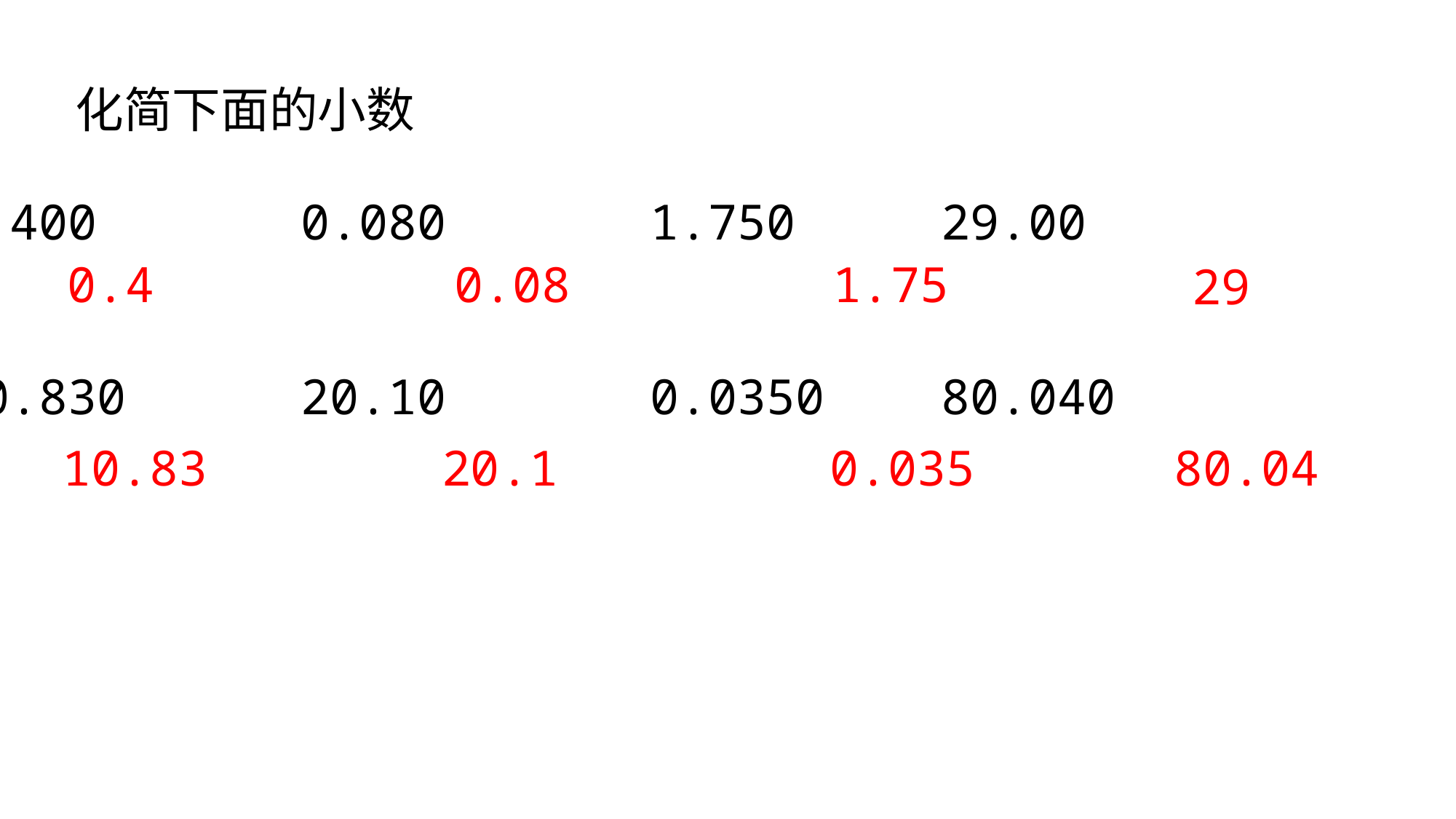

化简下面的小数
0.400       0.080       1.750     29.00

10.830      20.10       0.0350    80.040
0.4
0.08
1.75
29
10.83
20.1
0.035
80.04